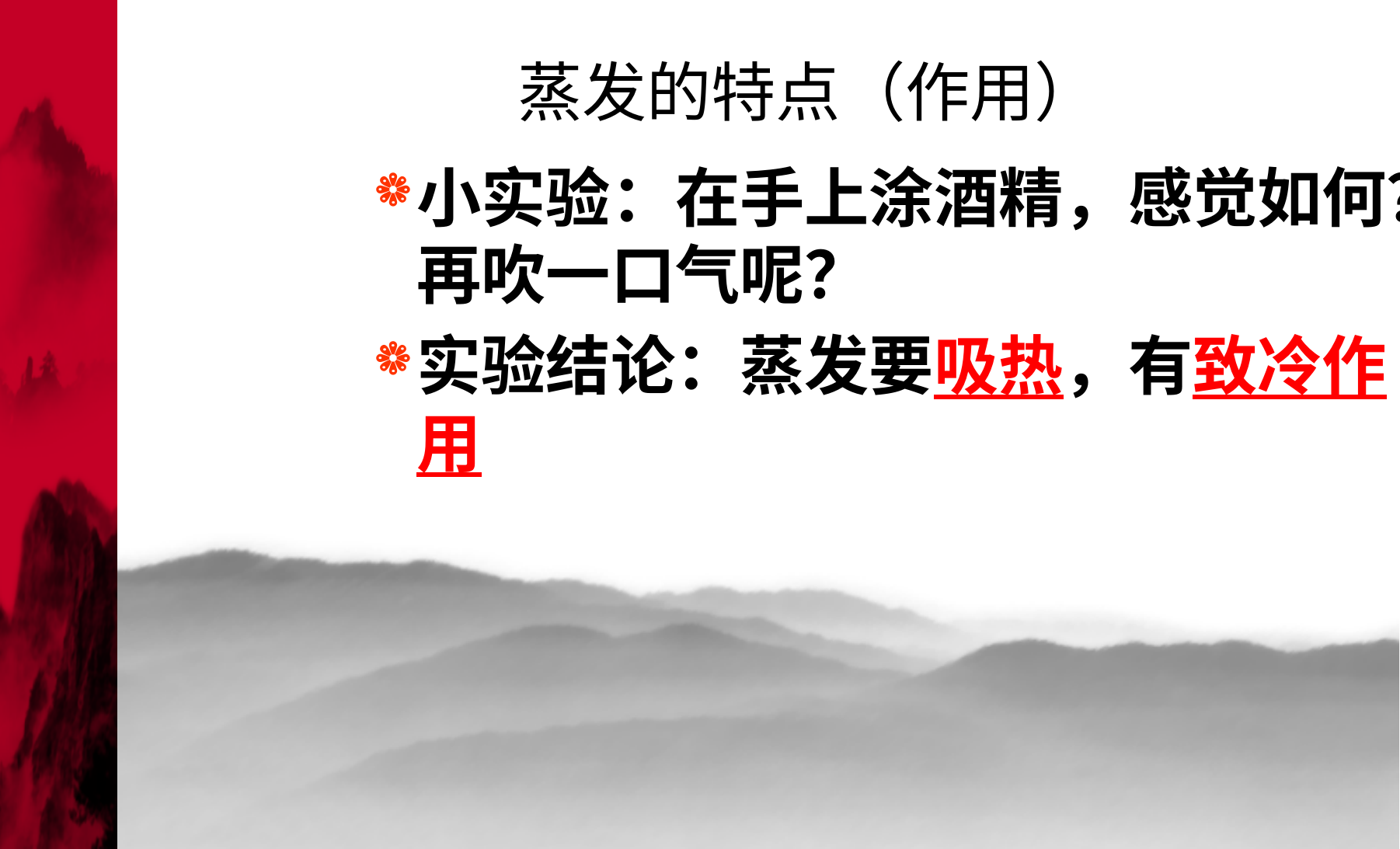

蒸发的特点（作用）
小实验：在手上涂酒精，感觉如何？再吹一口气呢？
实验结论：蒸发要吸热，有致冷作用